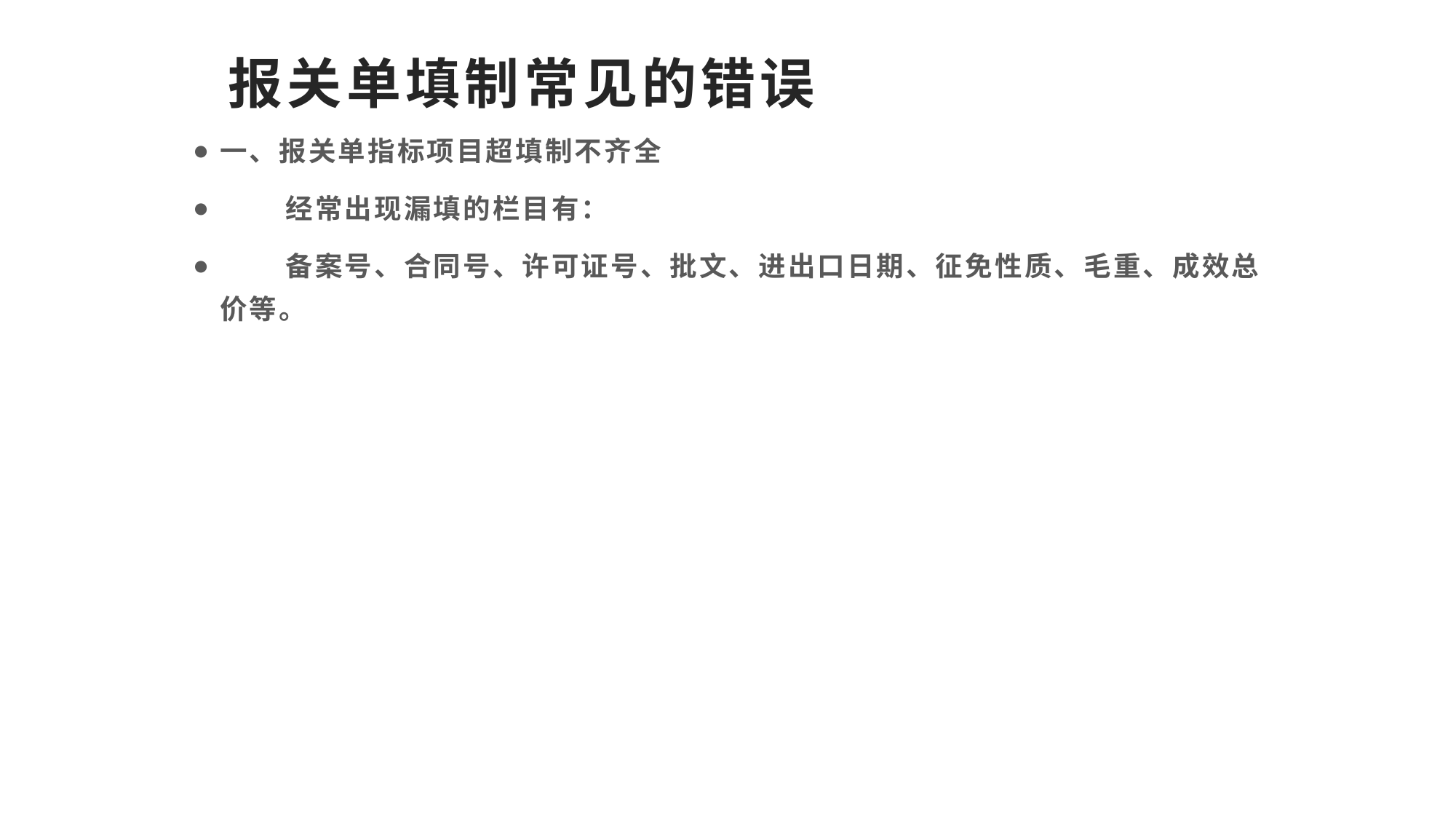

# 报关单填制常见的错误
一、报关单指标项目超填制不齐全
       经常出现漏填的栏目有：
       备案号、合同号、许可证号、批文、进出口日期、征免性质、毛重、成效总价等。